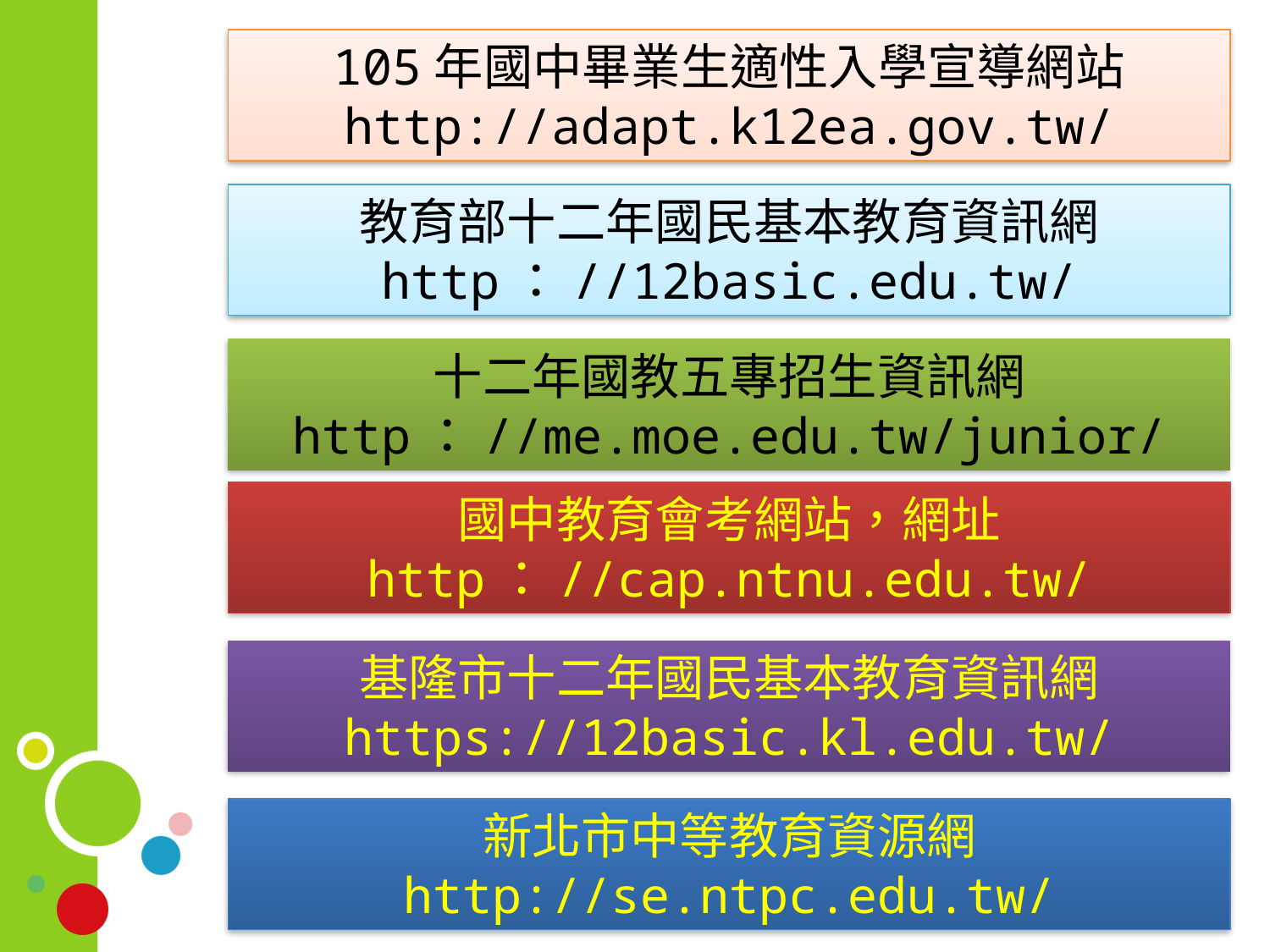

105年國中畢業生適性入學宣導網站
http://adapt.k12ea.gov.tw/
教育部十二年國民基本教育資訊網
http：//12basic.edu.tw/
十二年國教五專招生資訊網
http：//me.moe.edu.tw/junior/
國中教育會考網站，網址
http：//cap.ntnu.edu.tw/
基隆市十二年國民基本教育資訊網
https://12basic.kl.edu.tw/
新北市中等教育資源網
http://se.ntpc.edu.tw/